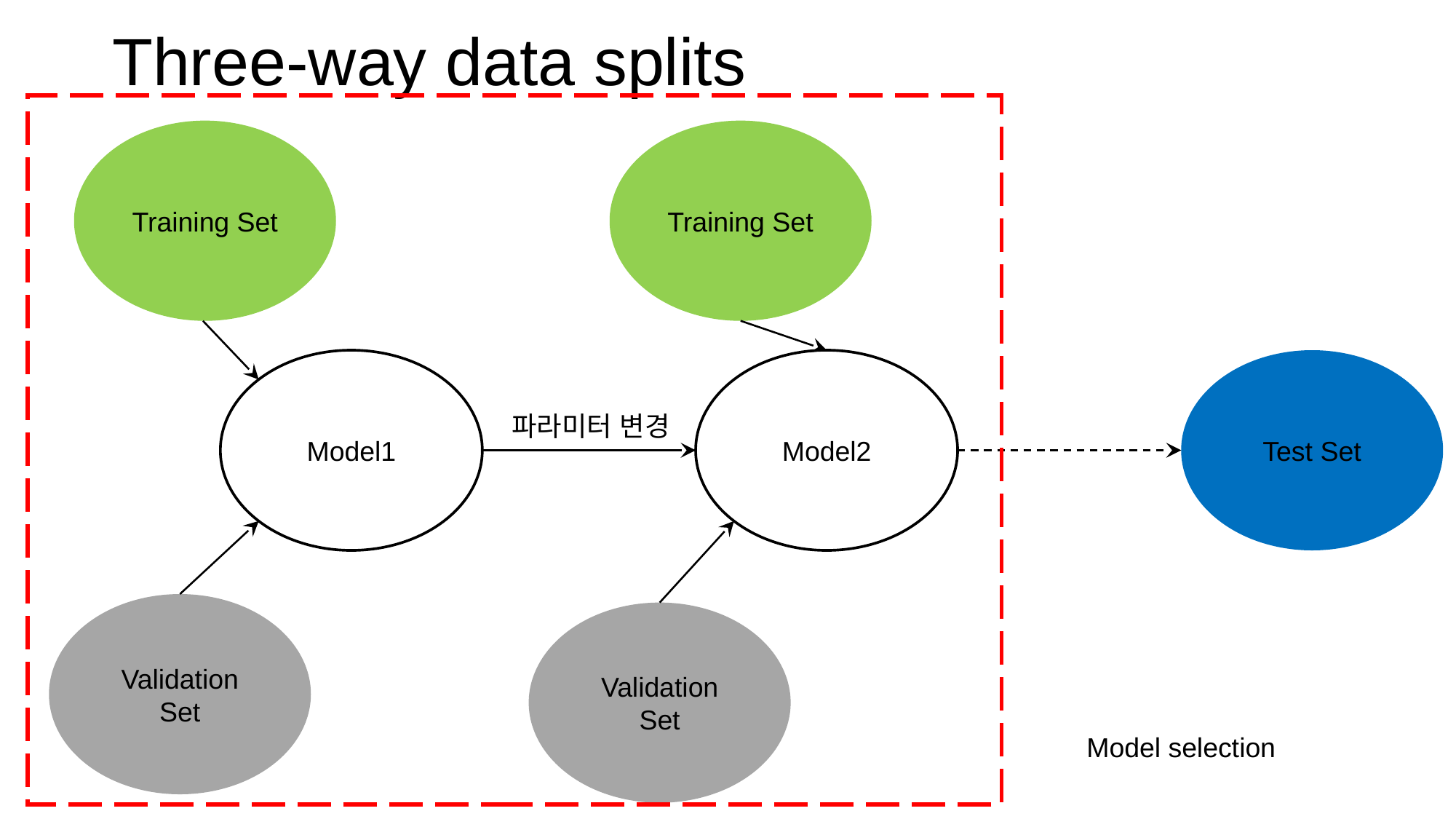

# Three-way data splits

Training Set
Training Set
Model1
Model2
Test Set
파라미터 변경
Validation Set
Validation Set
Model selection